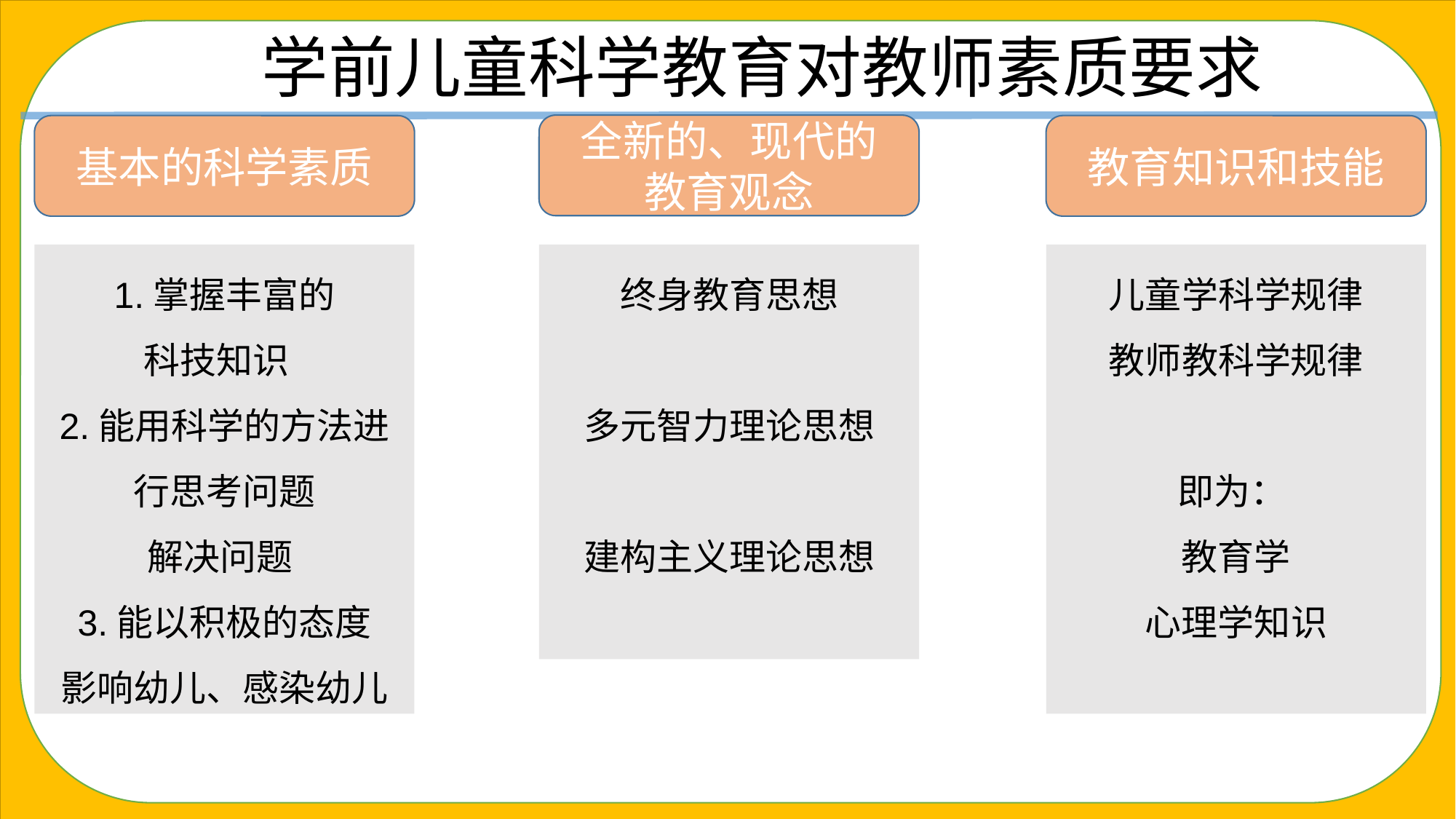

学前儿童科学教育对教师素质要求
全新的、现代的
教育观念
基本的科学素质
教育知识和技能
1.掌握丰富的
科技知识
2.能用科学的方法进行思考问题
解决问题
3.能以积极的态度
影响幼儿、感染幼儿
终身教育思想

多元智力理论思想

建构主义理论思想

儿童学科学规律
教师教科学规律

即为：
教育学
心理学知识